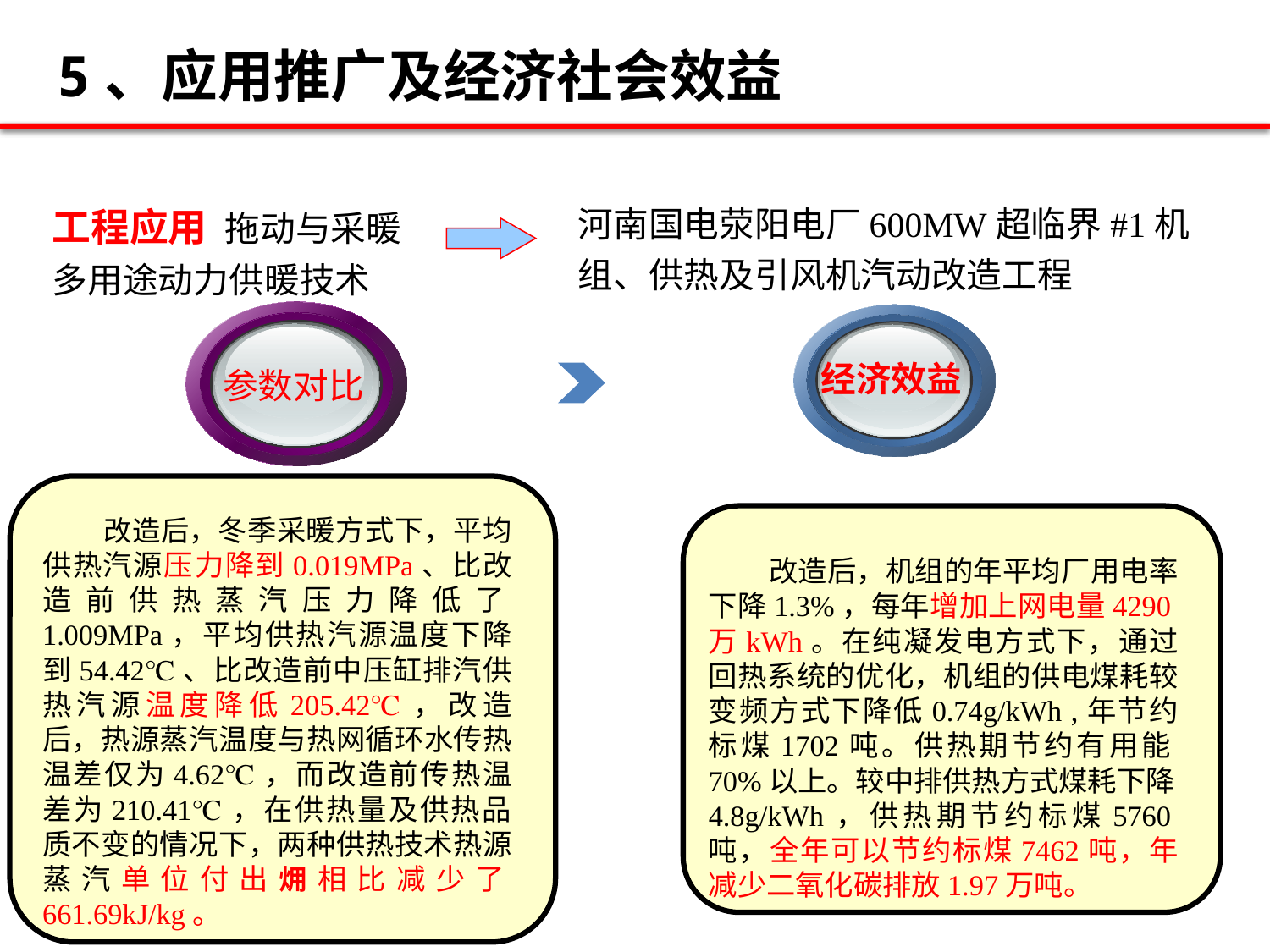

5、应用推广及经济社会效益
工程应用  拖动与采暖多用途动力供暖技术
河南国电荥阳电厂600MW超临界#1机组、供热及引风机汽动改造工程

参数对比

经济效益

        改造后，冬季采暖方式下，平均供热汽源压力降到0.019MPa、比改造前供热蒸汽压力降低了1.009MPa，平均供热汽源温度下降到54.42℃、比改造前中压缸排汽供热汽源温度降低205.42℃，改造后，热源蒸汽温度与热网循环水传热温差仅为4.62℃，而改造前传热温差为210.41℃，在供热量及供热品质不变的情况下，两种供热技术热源蒸汽单位付出㶲相比减少了661.69kJ/kg。

        改造后，机组的年平均厂用电率下降1.3%，每年增加上网电量4290万kWh。在纯凝发电方式下，通过回热系统的优化，机组的供电煤耗较变频方式下降低0.74g/kWh ,年节约标煤1702吨。供热期节约有用能70%以上。较中排供热方式煤耗下降4.8g/kWh，供热期节约标煤5760吨，全年可以节约标煤7462吨，年减少二氧化碳排放1.97万吨。